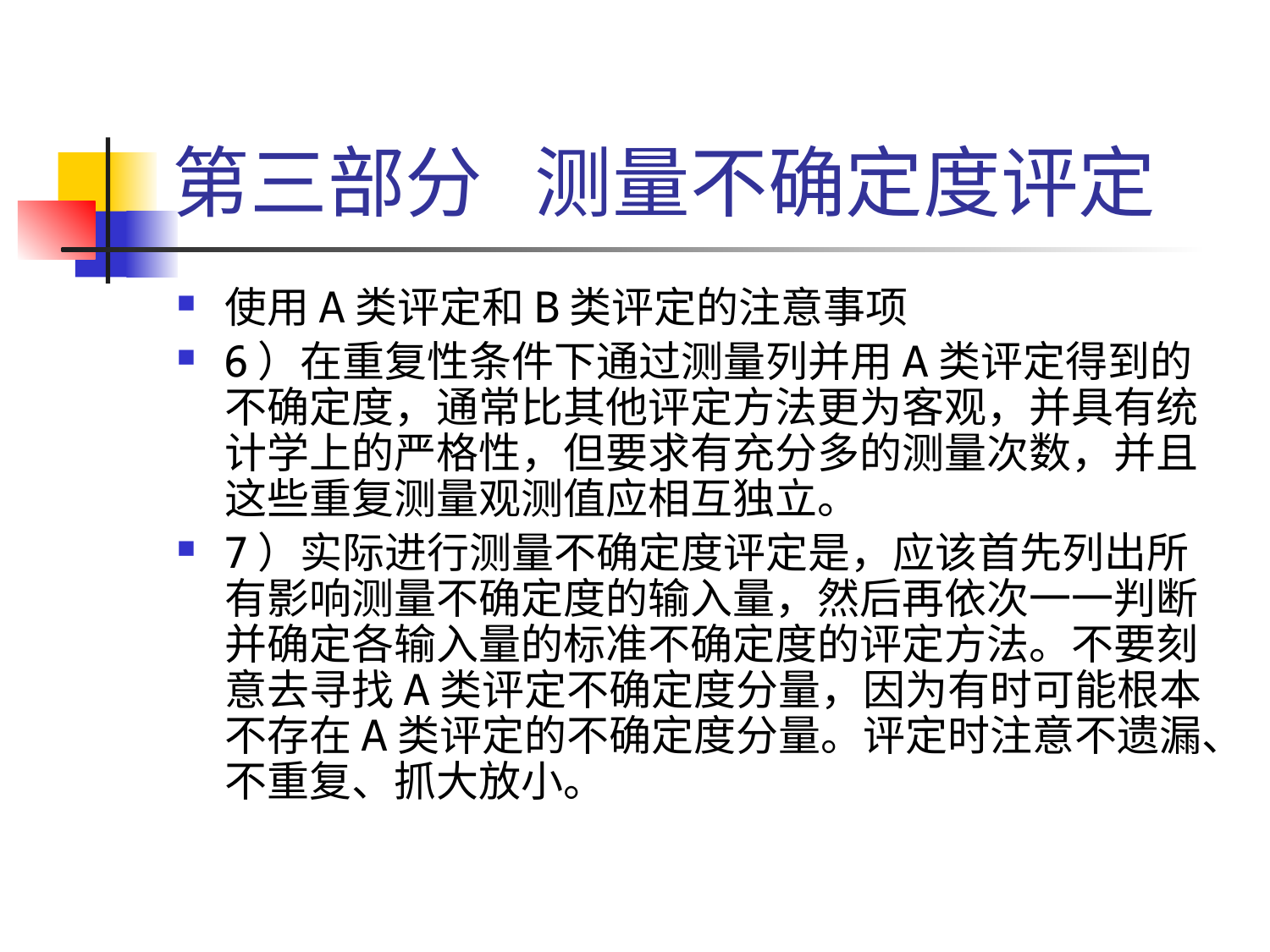

# 第三部分   测量不确定度评定
使用A类评定和B类评定的注意事项
6）在重复性条件下通过测量列并用A类评定得到的不确定度，通常比其他评定方法更为客观，并具有统计学上的严格性，但要求有充分多的测量次数，并且这些重复测量观测值应相互独立。
7）实际进行测量不确定度评定是，应该首先列出所有影响测量不确定度的输入量，然后再依次一一判断并确定各输入量的标准不确定度的评定方法。不要刻意去寻找A类评定不确定度分量，因为有时可能根本不存在A类评定的不确定度分量。评定时注意不遗漏、不重复、抓大放小。